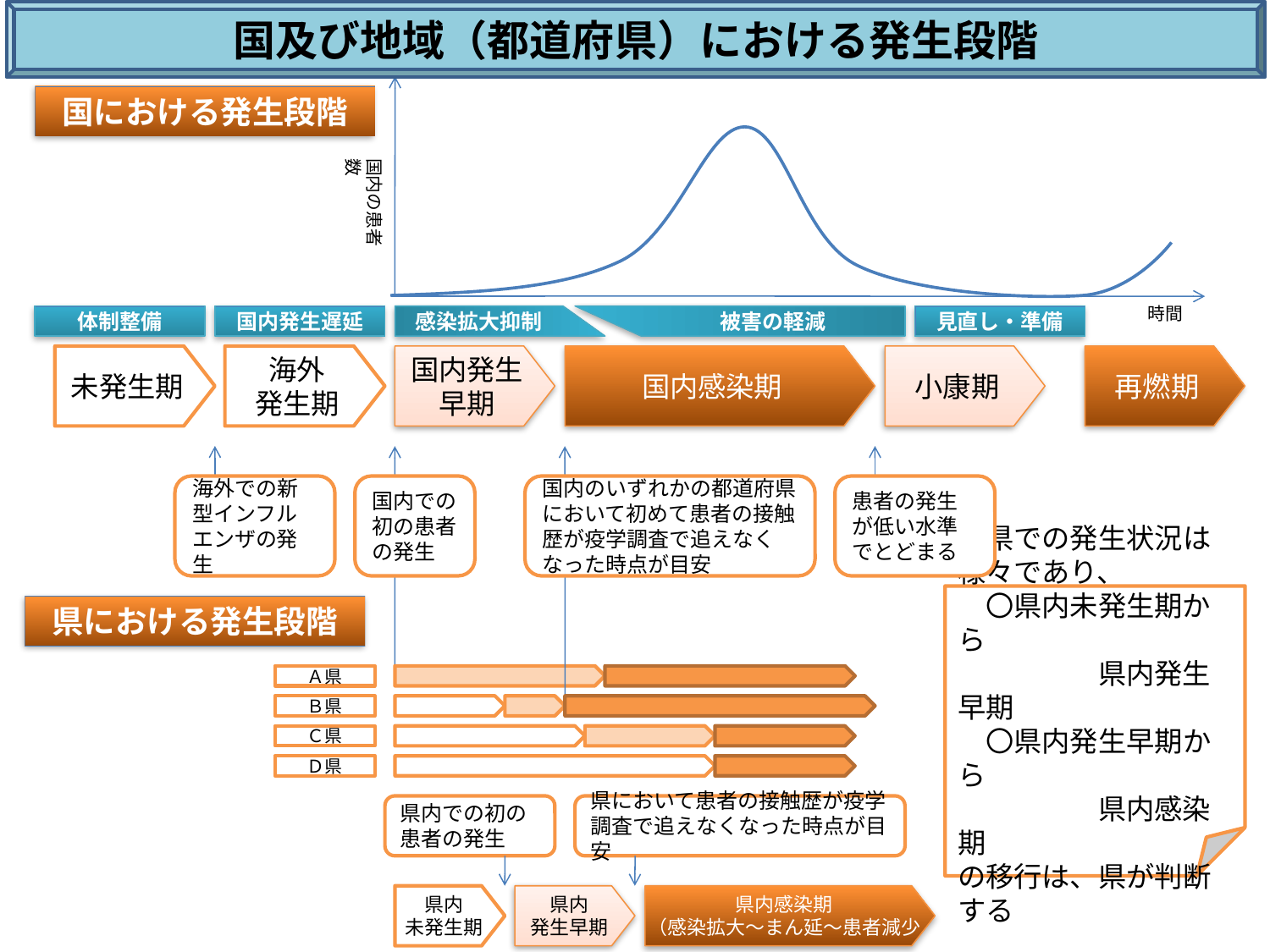

国及び地域（都道府県）における発生段階
国における発生段階

国内の患者数
被害の軽減
感染拡大抑制
時間
体制整備
国内発生遅延
見直し・準備
未発生期
海外
発生期
国内発生
早期
国内感染期
小康期
再燃期
海外での新型インフルエンザの発生
国内での初の患者の発生
国内のいずれかの都道府県において初めて患者の接触歴が疫学調査で追えなくなった時点が目安
患者の発生が低い水準でとどまる

各県での発生状況は様々であり、
　〇県内未発生期から
　　　　　県内発生早期
　〇県内発生早期から
　　　　　県内感染期
の移行は、県が判断する
県における発生段階
Ａ県

Ｂ県

Ｃ県

Ｄ県

県内での初の患者の発生
県において患者の接触歴が疫学調査で追えなくなった時点が目安
県内
未発生期
県内
発生早期
県内感染期
（感染拡大～まん延～患者減少